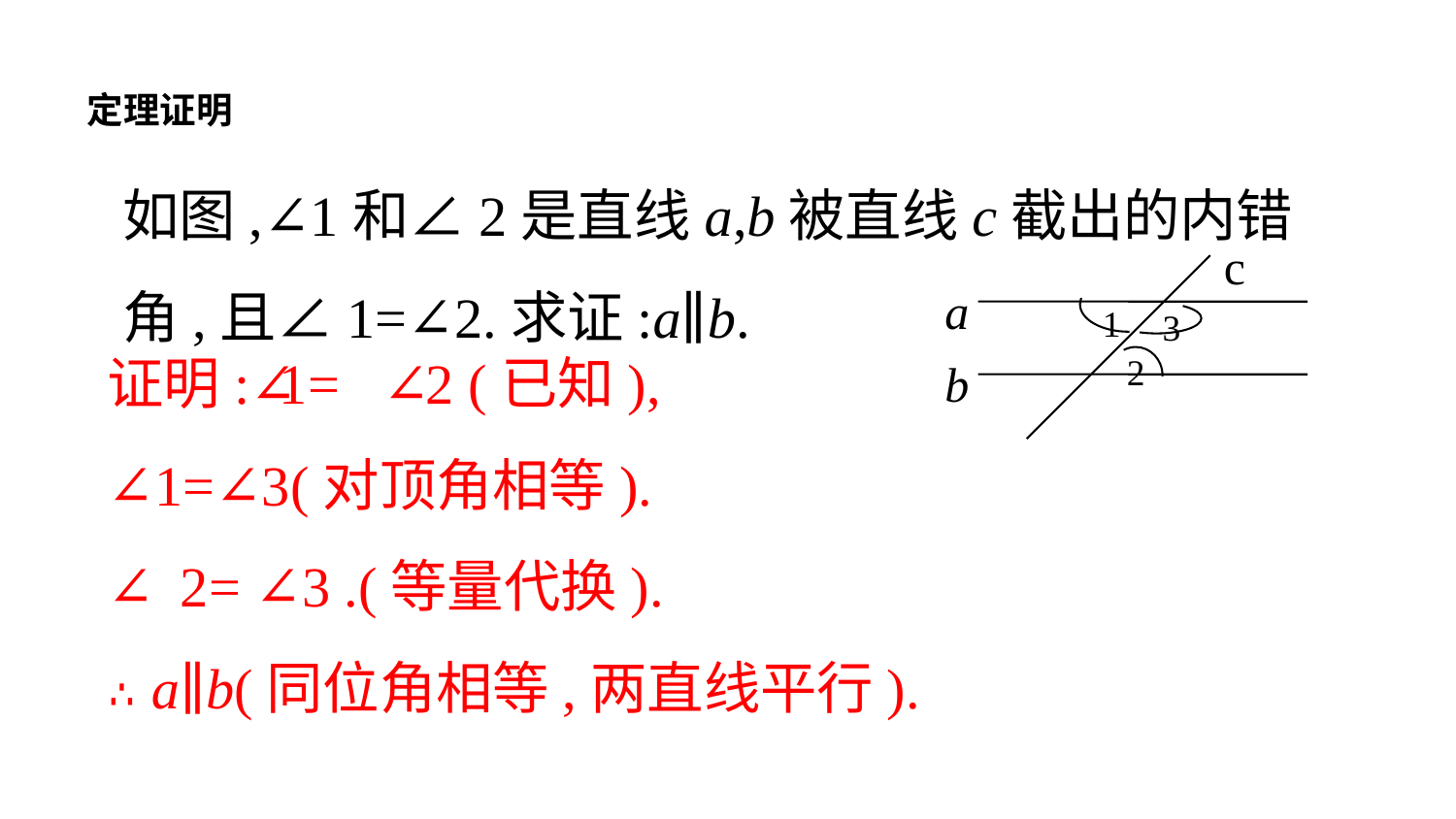

定理证明
如图,∠1和∠2是直线a,b被直线c截出的内错角,且∠1=∠2.求证:a∥b.
c

a
1

3

2
b

证明:∵∠1=∠2 (已知),
∠1=∠3(对顶角相等).
∴∠2= ∠3 .(等量代换).
∴ a∥b(同位角相等,两直线平行).